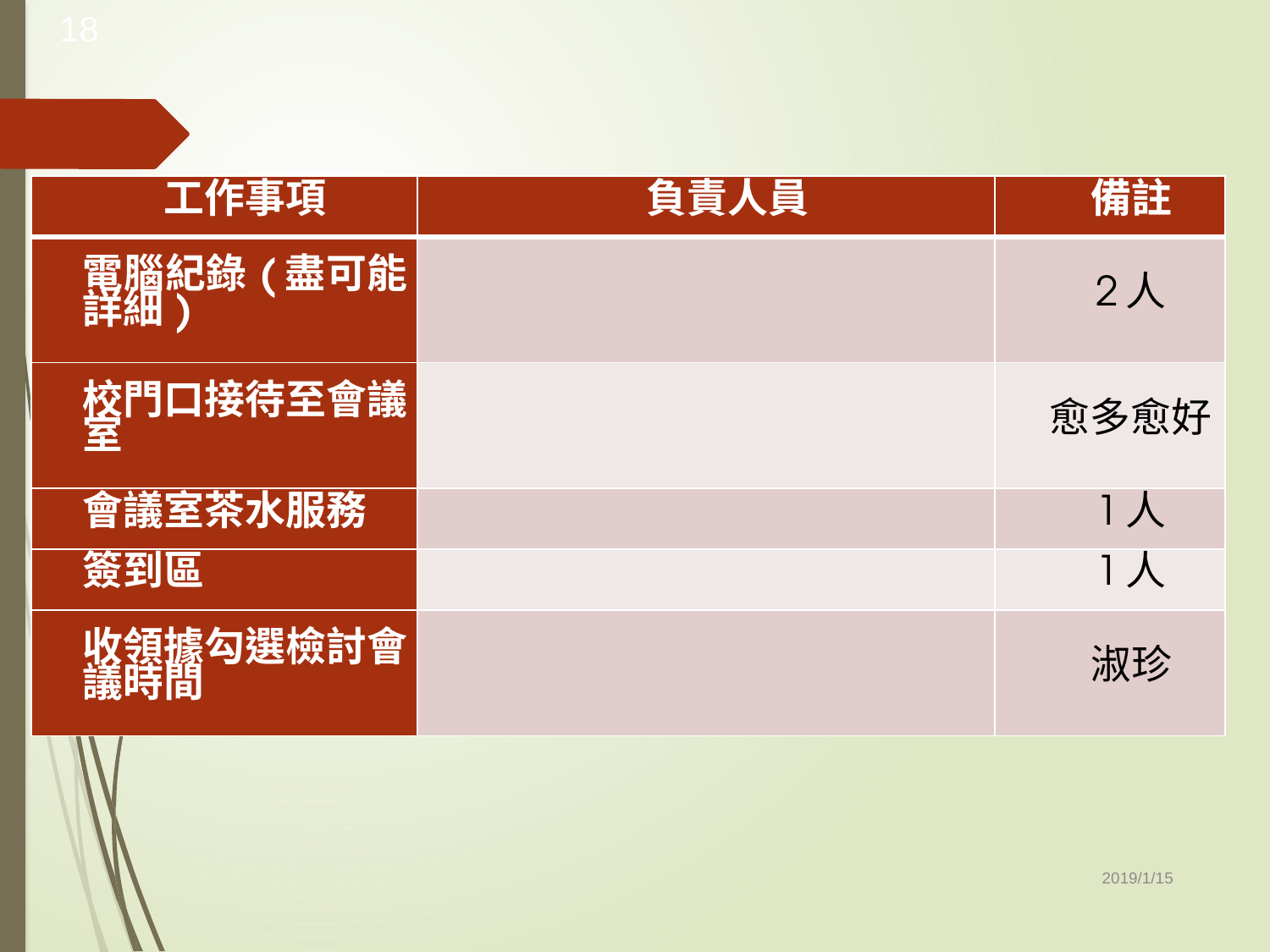

18
| 工作事項 | 負責人員 | 備註 |
| --- | --- | --- |
| 電腦紀錄(盡可能詳細) |  | 2人 |
| 校門口接待至會議室 |  | 愈多愈好 |
| 會議室茶水服務 |  | 1人 |
| 簽到區 |  | 1人 |
| 收領據勾選檢討會議時間 |  | 淑珍 |
2019/1/15